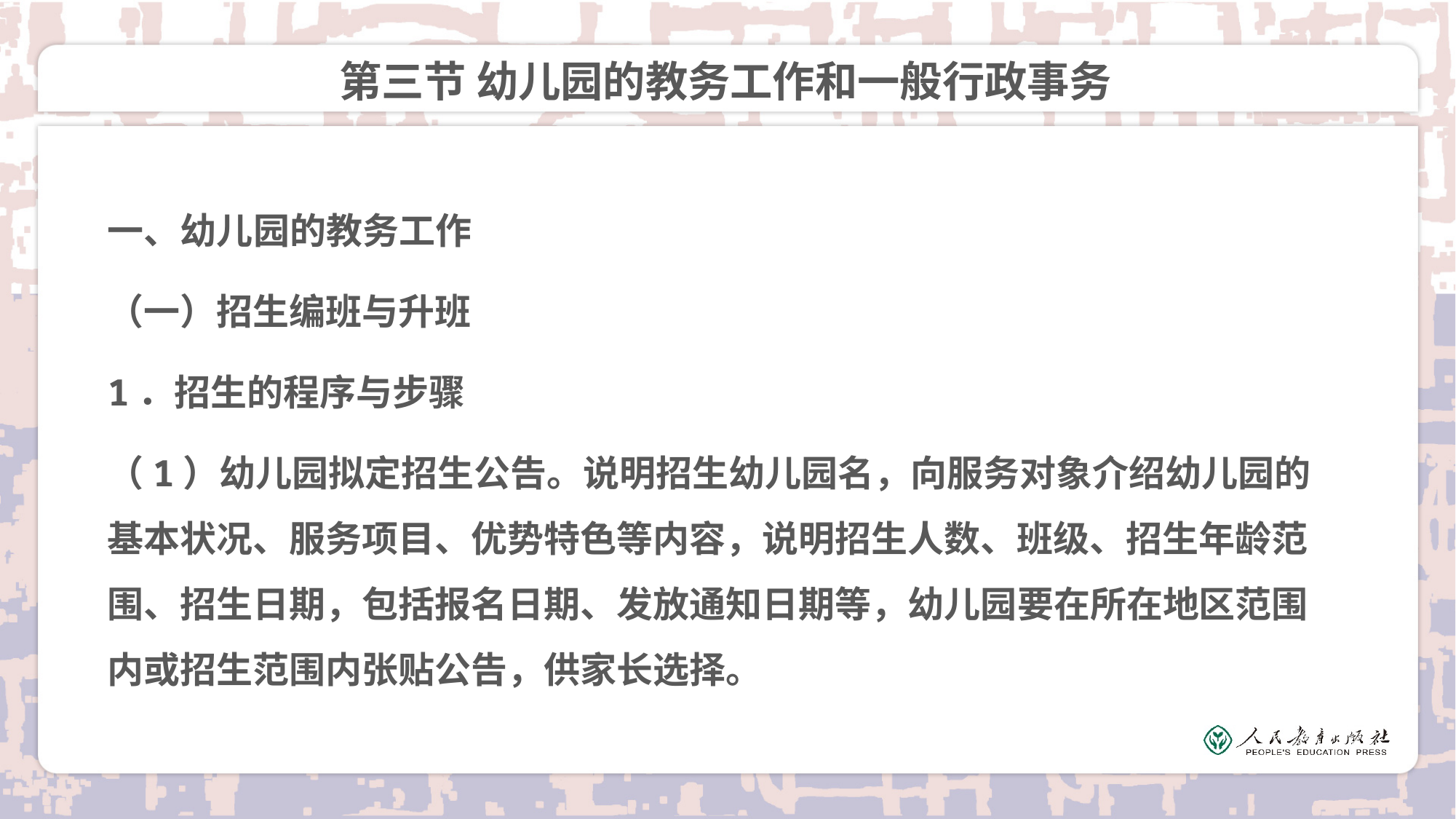

# 第三节 幼儿园的教务工作和一般行政事务
一、幼儿园的教务工作
（一）招生编班与升班
1．招生的程序与步骤
（1）幼儿园拟定招生公告。说明招生幼儿园名，向服务对象介绍幼儿园的基本状况、服务项目、优势特色等内容，说明招生人数、班级、招生年龄范围、招生日期，包括报名日期、发放通知日期等，幼儿园要在所在地区范围内或招生范围内张贴公告，供家长选择。